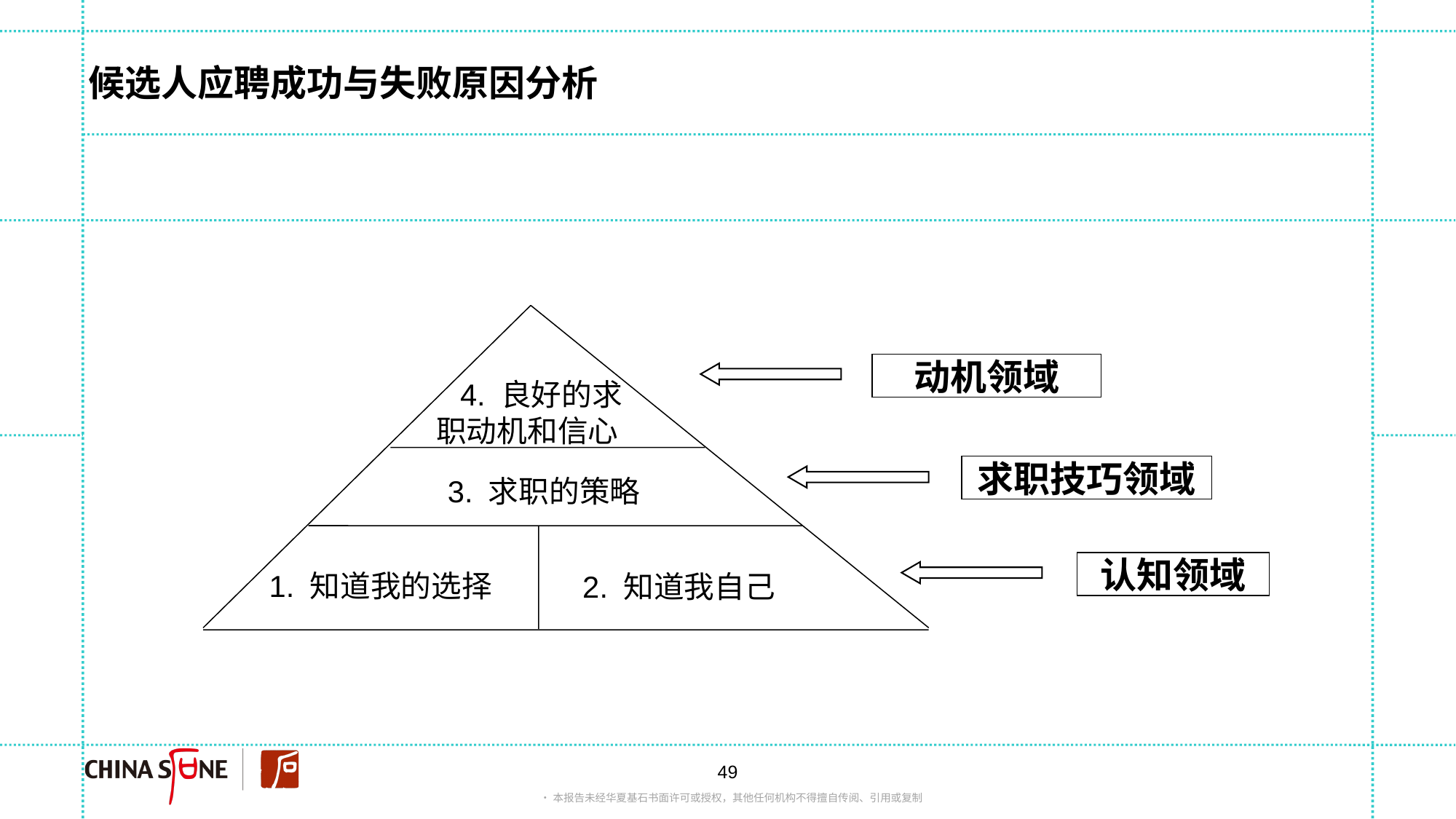

# 候选人应聘成功与失败原因分析

动机领域

4. 良好的求职动机和信心

求职技巧领域

3. 求职的策略

认知领域
1. 知道我的选择

2. 知道我自己